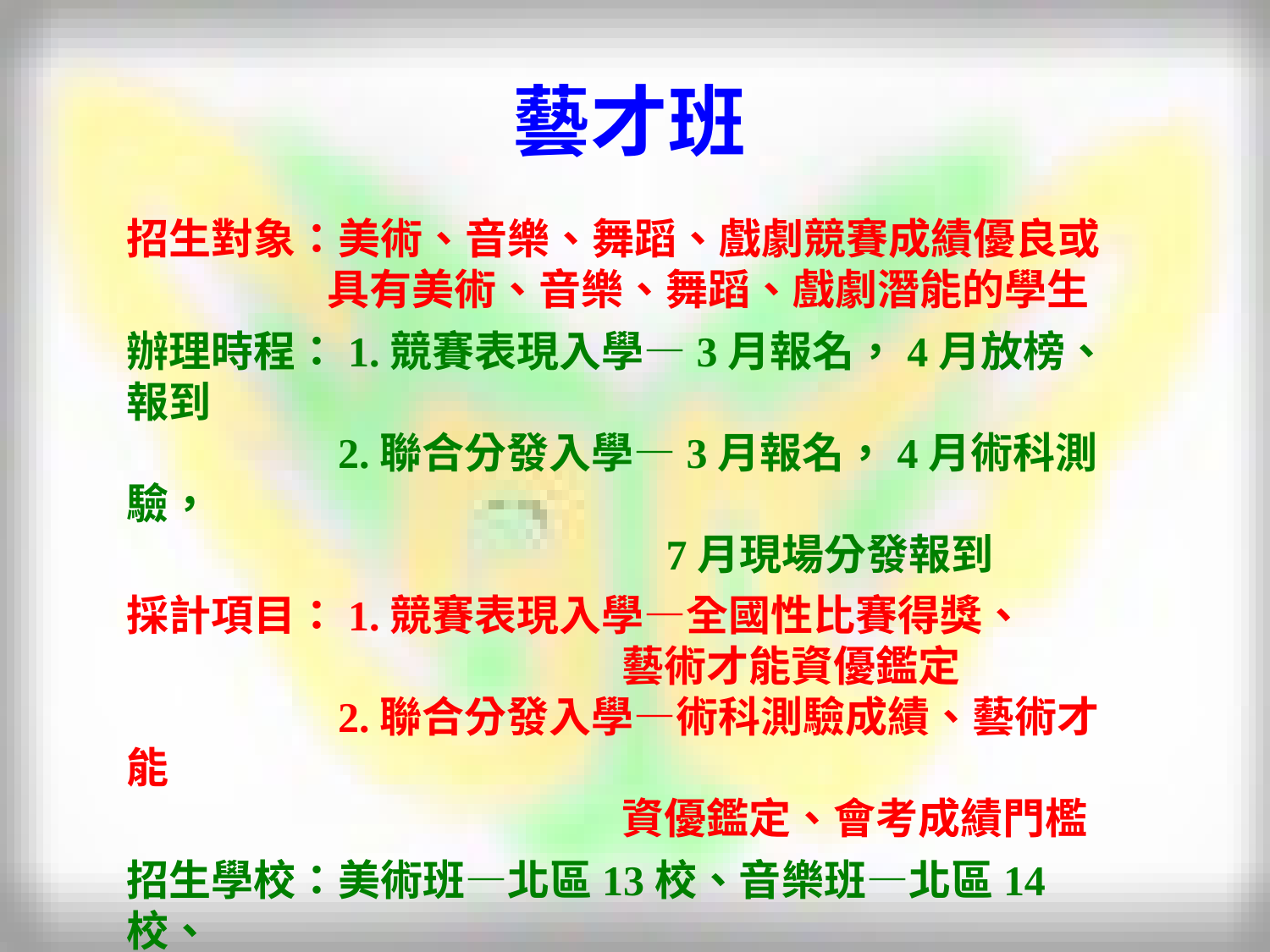

藝才班
招生對象：美術、音樂、舞蹈、戲劇競賽成績優良或
                    具有美術、音樂、舞蹈、戲劇潛能的學生
辦理時程：1.競賽表現入學—3月報名，4月放榜、報到
                    2.聯合分發入學—3月報名，4月術科測驗，
                                                   7月現場分發報到
採計項目：1.競賽表現入學—全國性比賽得獎、
                                                   藝術才能資優鑑定
                    2.聯合分發入學—術科測驗成績、藝術才能
                                                   資優鑑定、會考成績門檻
招生學校：美術班—北區13校、音樂班—北區14校、
                    舞蹈班—北區 6 校、戲劇班—復興高中1校